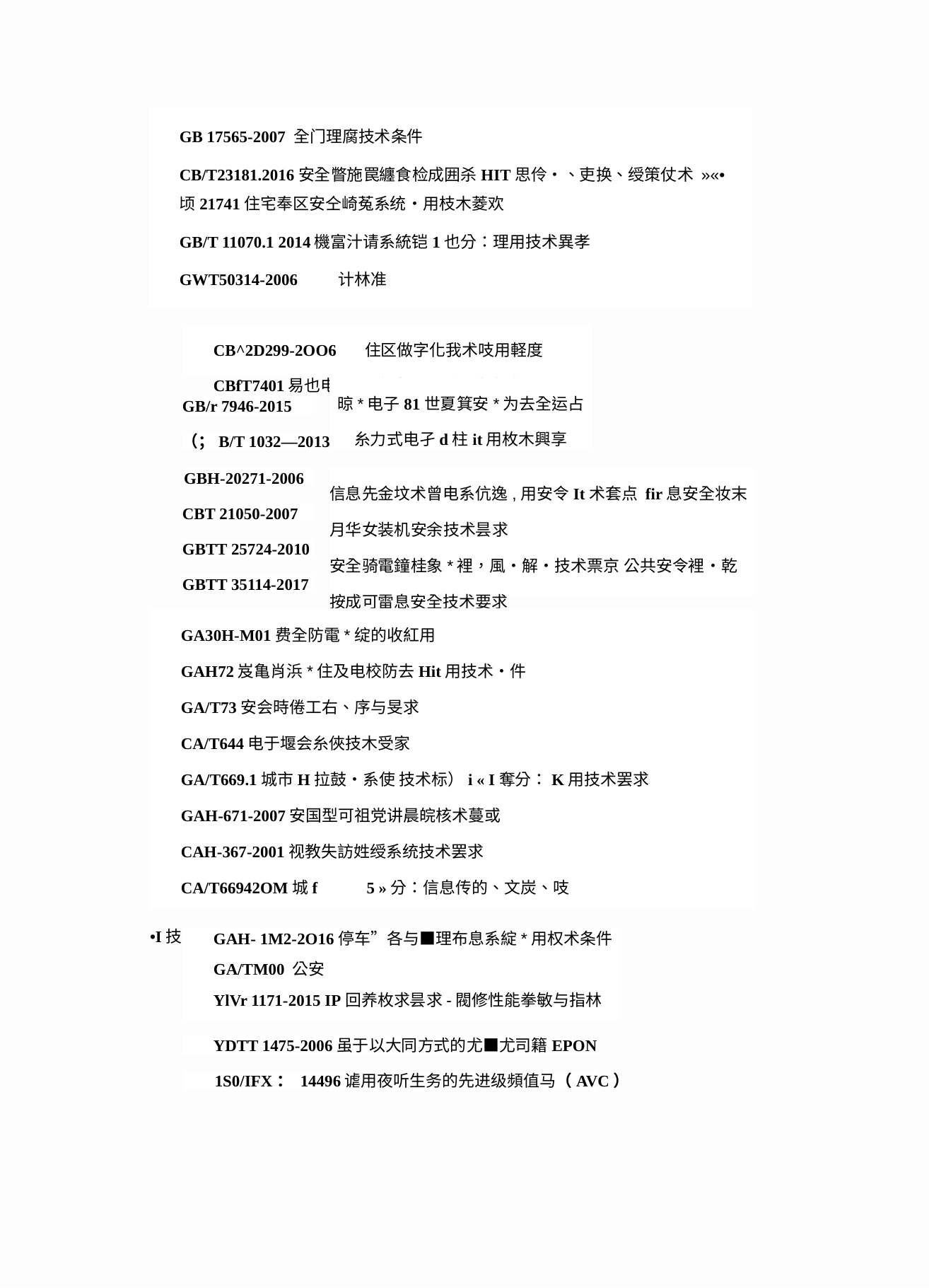

GB 17565-2007 全门理腐技术条件
CB/T23181.2016安全瞥施罠纏食检成囲杀HIT思伶・、吏换、绶策仗术 »«•
顷21741住宅奉区安仝崎菟系统・用枝木菱欢
GB/T 11070.1 2014機富汁请系統铠1也分：理用技术異孝
GWT50314-2006         计林准
CB^2D299-2OO6      住区做字化我术吱用軽度
CBfT7401易也电祝!8像成■主质评价方注
晾*电子81世夏箕安*为去全运占 糸力式电孑d柱it用枚木興享
GB/r 7946-2015
（；B/T 1032—2013
信息先金坟术曾电系伉逸,用安令It术套点 fir息安全妆末月华女装机安余技术昙求
安全骑電鐘桂象*裡，風•解•技术票京 公共安令裡・乾按成可雷息安全技术要求
GBH-20271-2006
CBT 21050-2007
GBTT 25724-2010
GBTT 35114-2017
GA30H-M01费全防電*绽的收紅用
GAH72岌亀肖浜*住及电校防去Hit用技术•件
GA/T73安会時倦工右、序与旻求
CA/T644电于堰会糸俠技木受家
GA/T669.1城市H拉鼓•系使 技术标）i « I奪分：K用技术罢求
GAH-671-2007安国型可祖党讲晨皖核术蔓或
CAH-367-2001视教失訪姓绶系统技术罢求
CA/T66942OM城f            5 »分：信息传的、文炭、吱
•I技术罢求
GAH- 1M2-2O16停车”各与■理布息系綻*用权术条件
GA/TM00 公安
YlVr 1171-2015 IP回养枚求昙求-閥修性能拳敏与指林
YDTT 1475-2006虽于以大同方式的尤■尤司籍EPON
1S0/IFX： 14496谑用夜听生务的先进级頻值马（AVC）